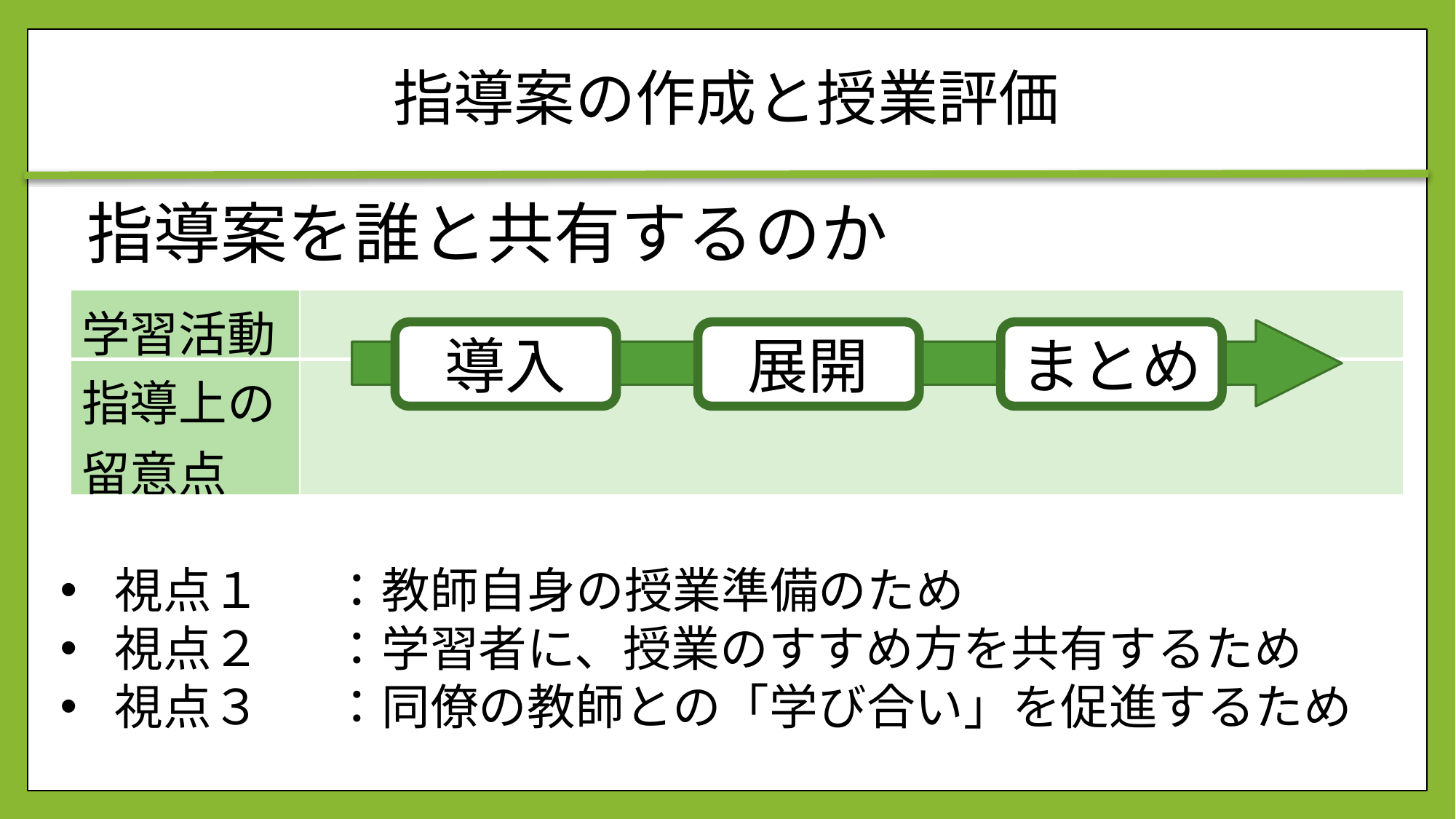

# 指導案の作成と授業評価
指導案を誰と共有するのか

| 学習活動 |  |
| --- | --- |
| 指導上の留意点 |  |

導入
展開
まとめ
視点１	：教師自身の授業準備のため
視点２	：学習者に、授業のすすめ方を共有するため
視点３	：同僚の教師との「学び合い」を促進するため